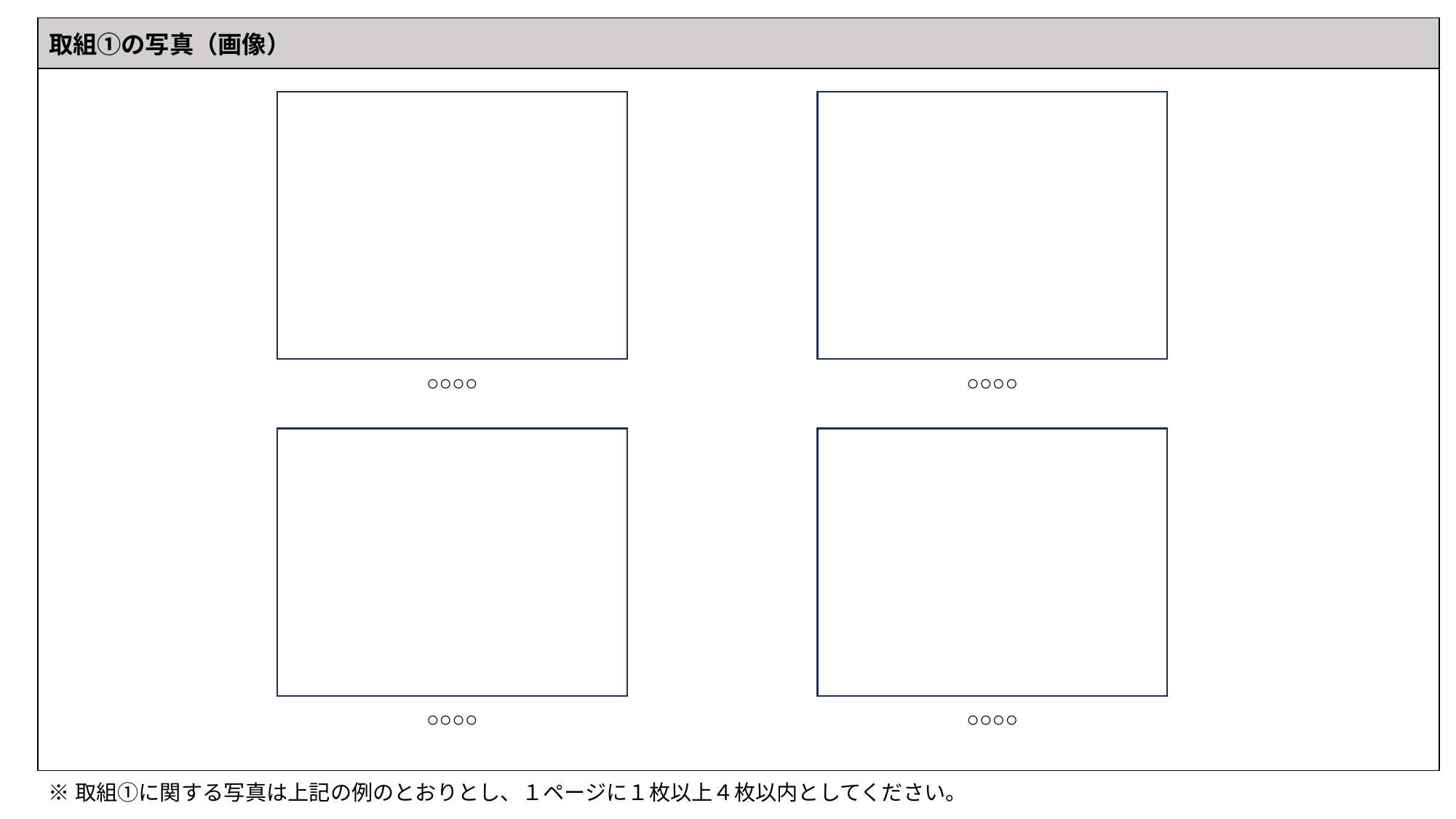

| 取組①の写真（画像） |
| --- |
|  |

○○○○
○○○○

○○○○
○○○○
※取組①に関する写真は上記の例のとおりとし、１ページに１枚以上４枚以内としてください。